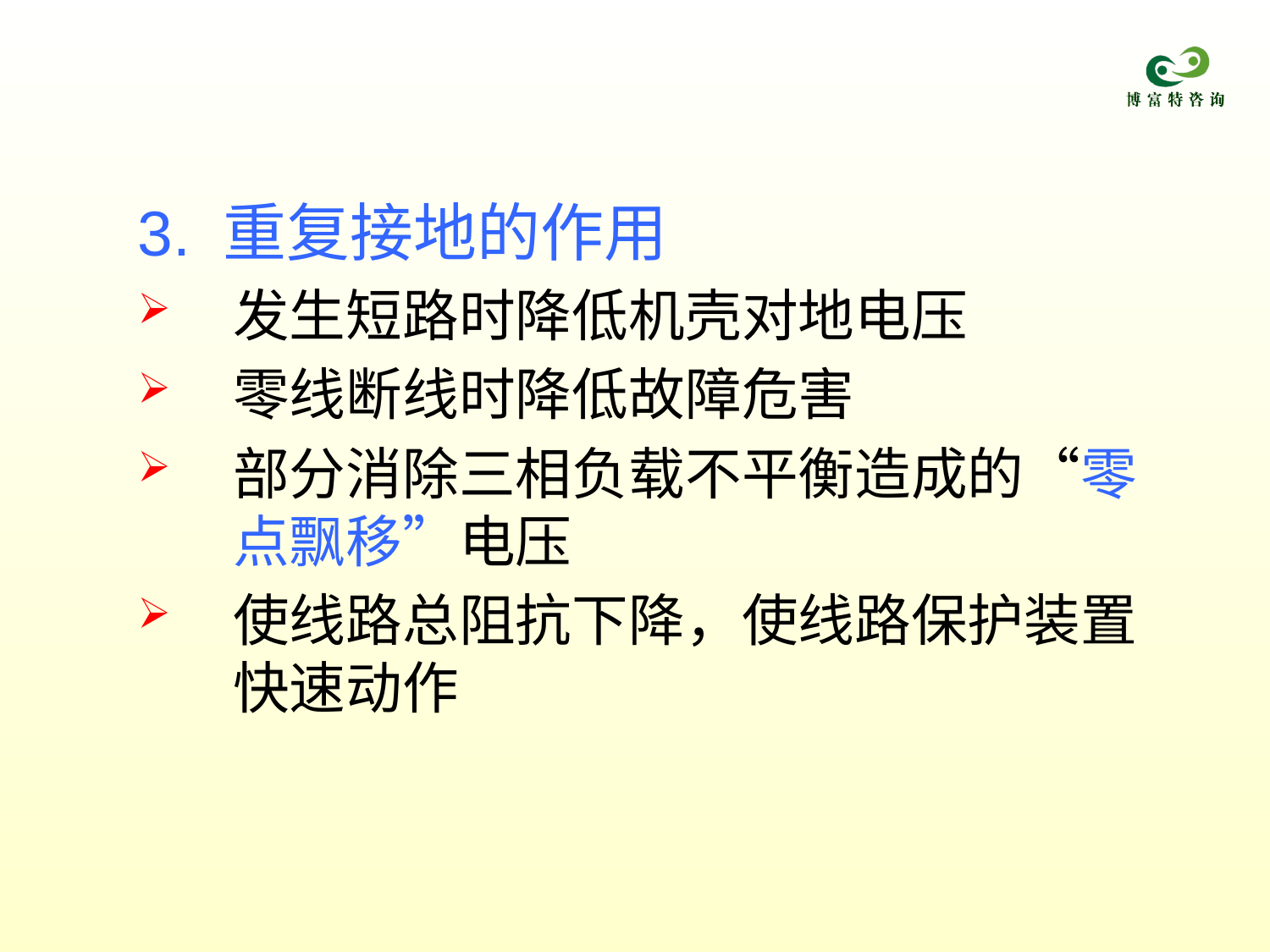

3. 重复接地的作用
发生短路时降低机壳对地电压
零线断线时降低故障危害
部分消除三相负载不平衡造成的“零点飘移”电压
使线路总阻抗下降，使线路保护装置快速动作

70